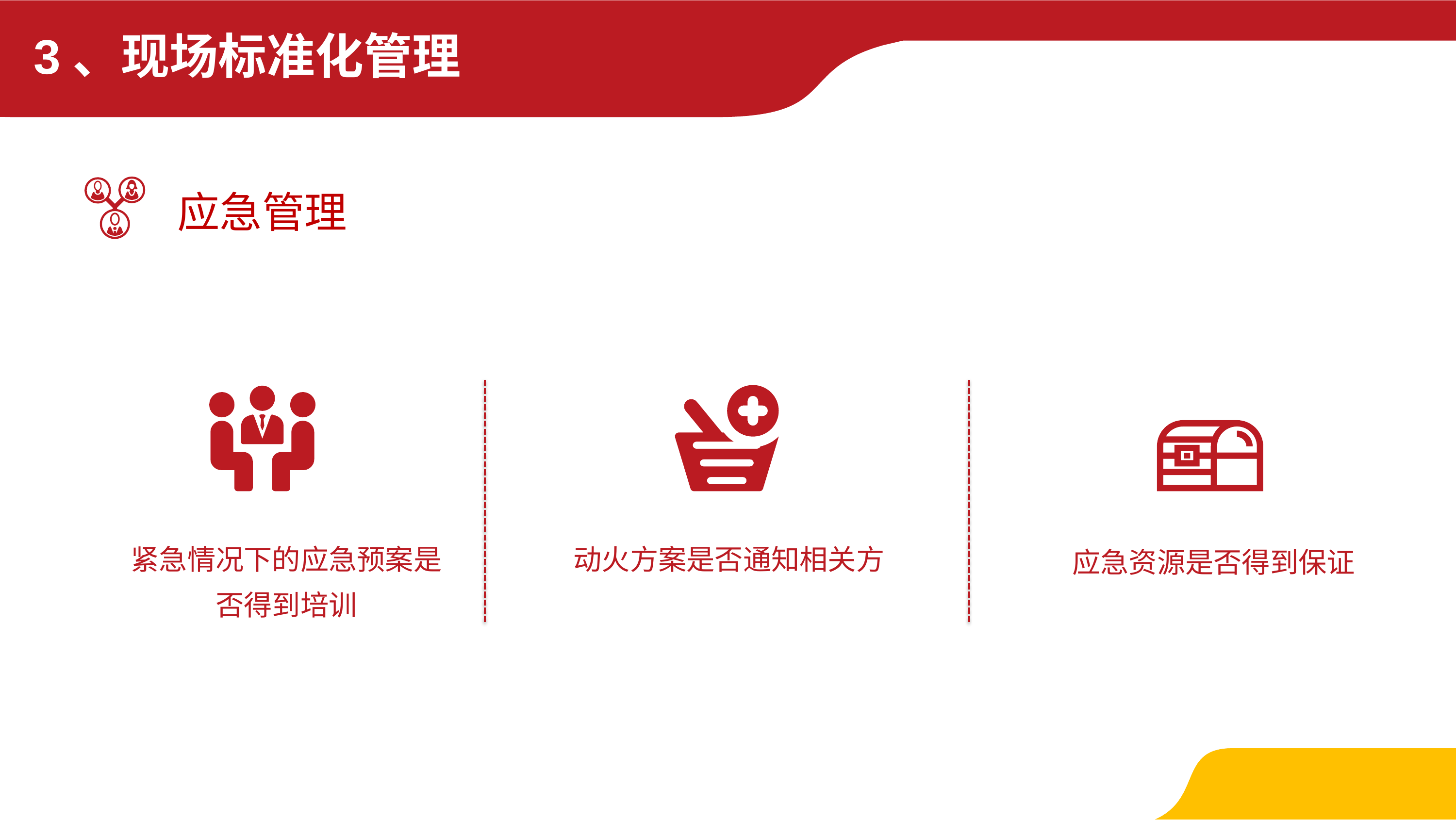

3、现场标准化管理

应急管理

紧急情况下的应急预案是否得到培训
动火方案是否通知相关方
应急资源是否得到保证